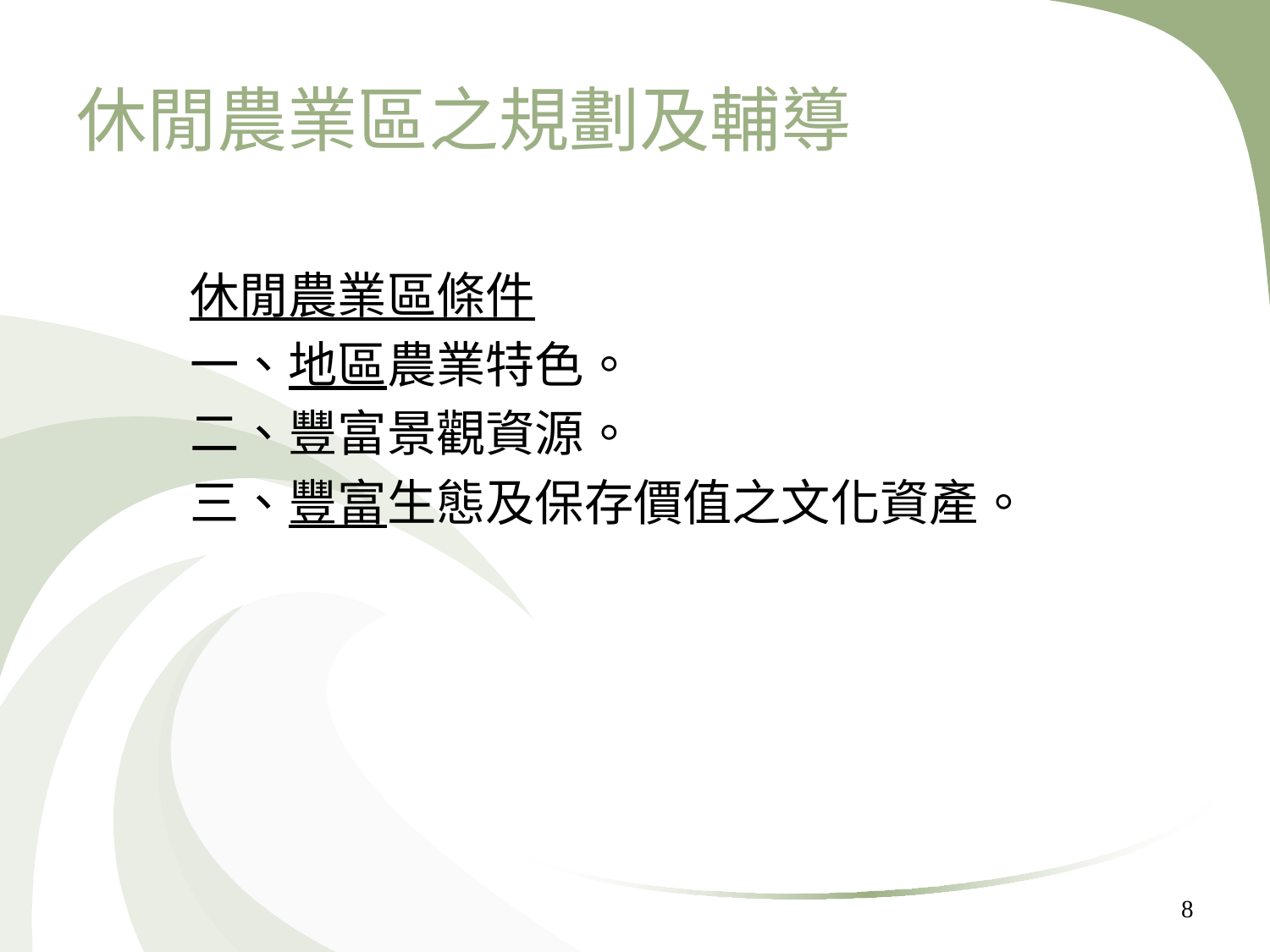

休閒農業區之規劃及輔導
休閒農業區條件
一、地區農業特色。
二、豐富景觀資源。
三、豐富生態及保存價值之文化資產。
8